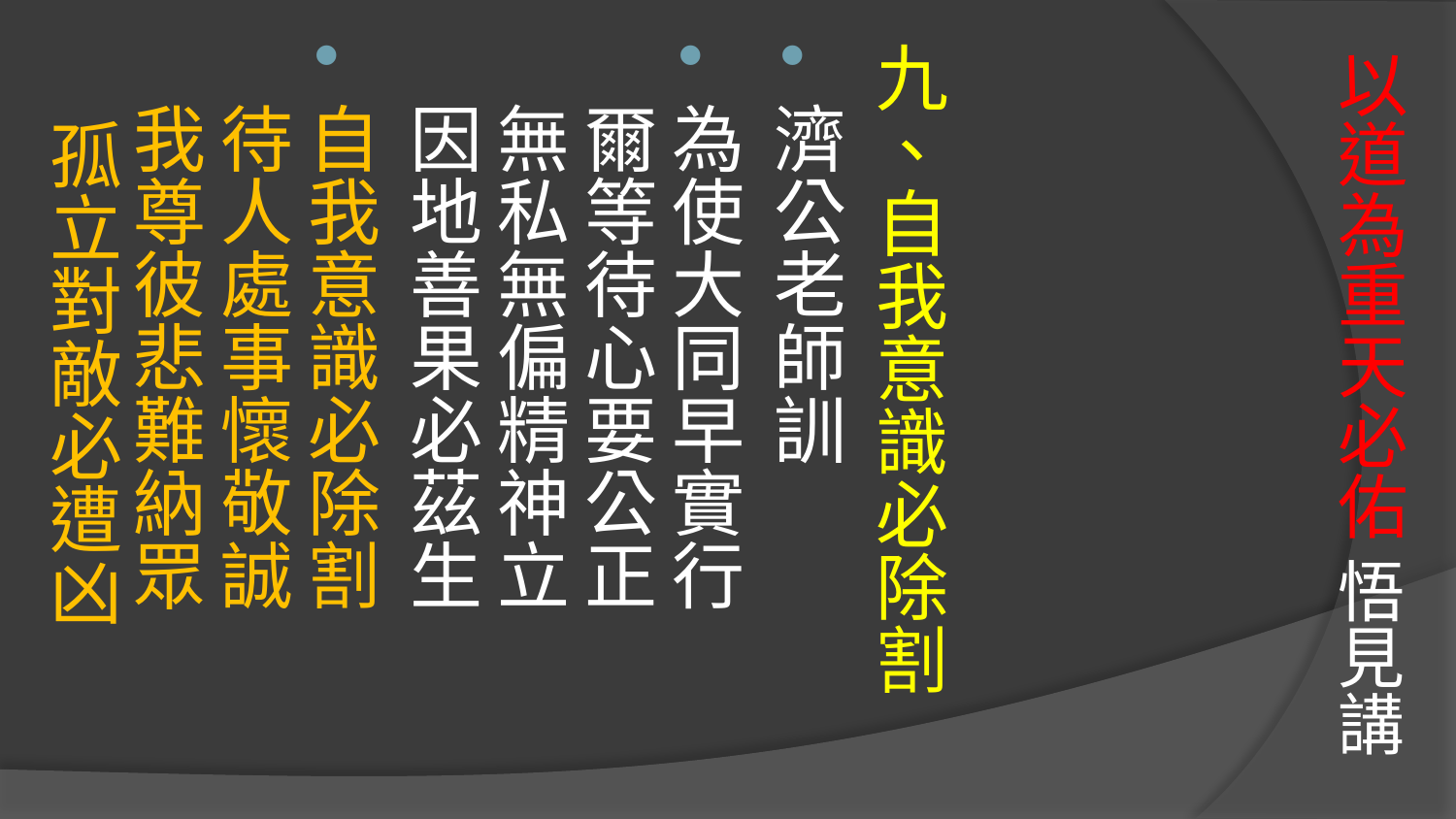

# 以道為重天必佑 悟見講
九、自我意識必除割
濟公老師訓
為使大同早實行　       爾等待心要公正　
無私無偏精神立　     因地善果必茲生
自我意識必除割　       待人處事懷敬誠　
我尊彼悲難納眾　        孤立對敵必遭凶